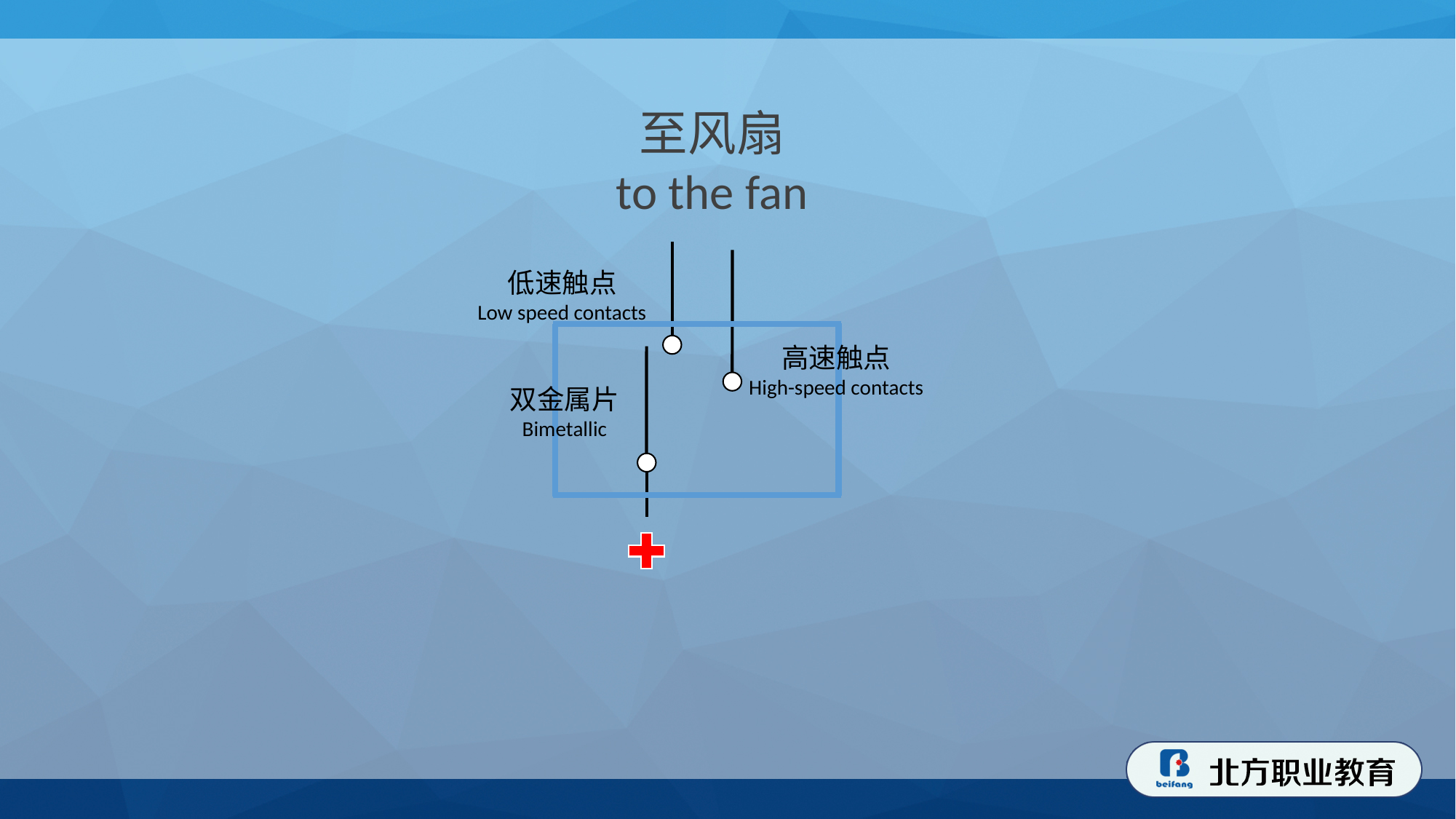

至风扇
to the fan
低速触点
Low speed contacts

高速触点
High-speed contacts

双金属片
Bimetallic